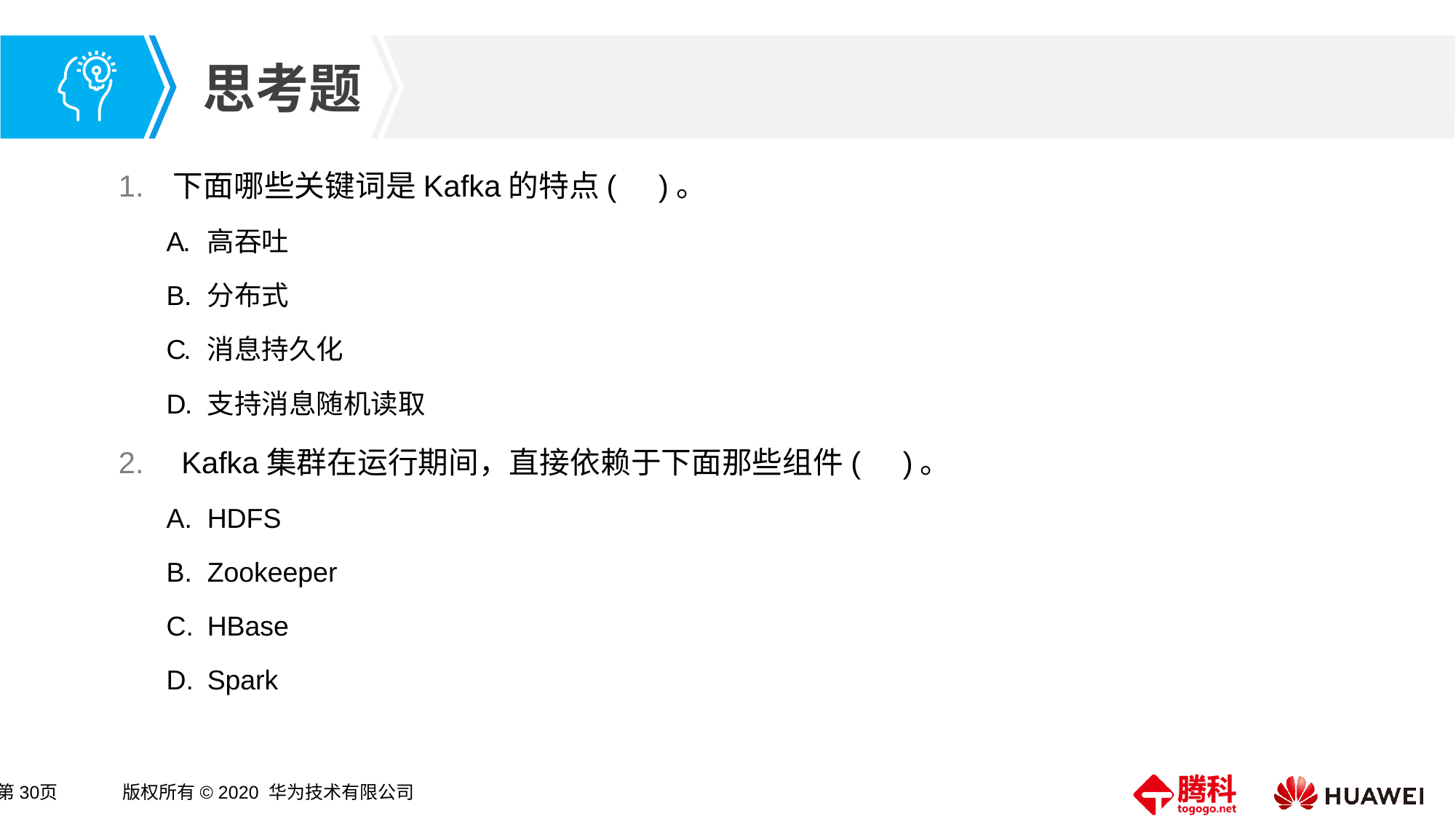

下面哪些关键词是Kafka的特点(     )。
高吞吐
分布式
消息持久化
支持消息随机读取
 Kafka集群在运行期间，直接依赖于下面那些组件(     )。
HDFS
Zookeeper
HBase
Spark